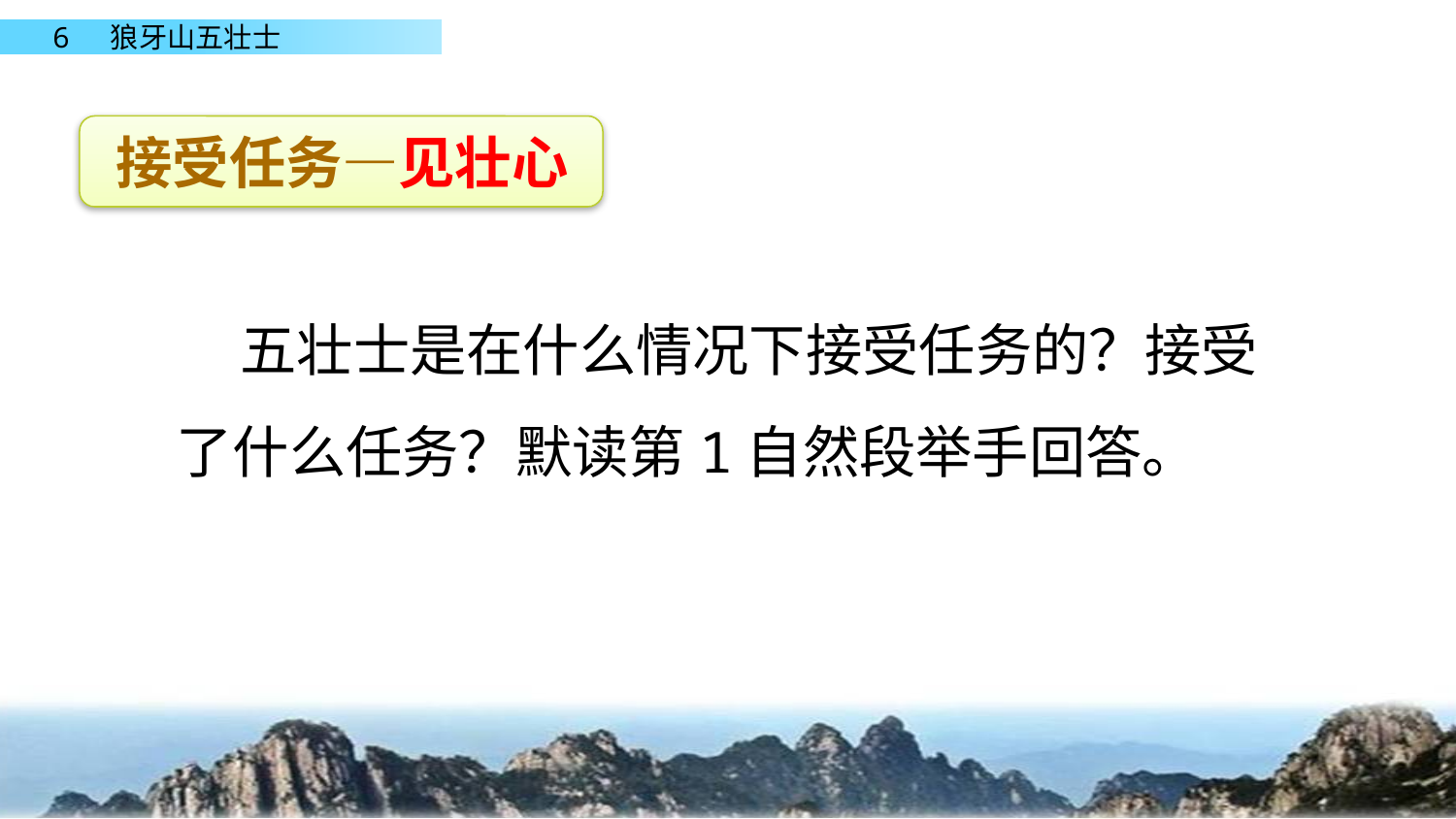

接受任务—见壮心
    五壮士是在什么情况下接受任务的？接受了什么任务？默读第1自然段举手回答。